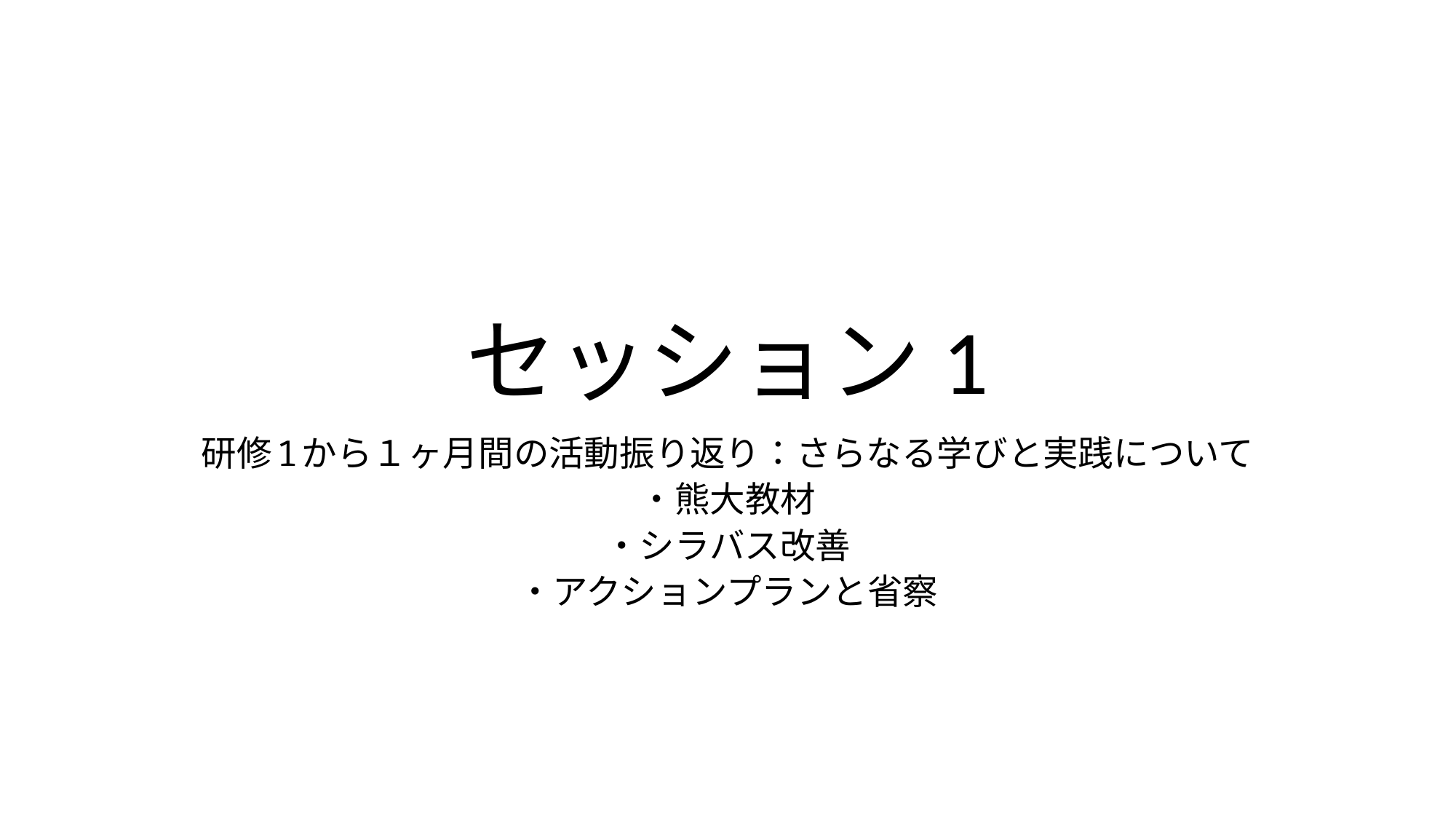

# セッション1
研修1から１ヶ月間の活動振り返り：さらなる学びと実践について
・熊大教材
・シラバス改善
・アクションプランと省察